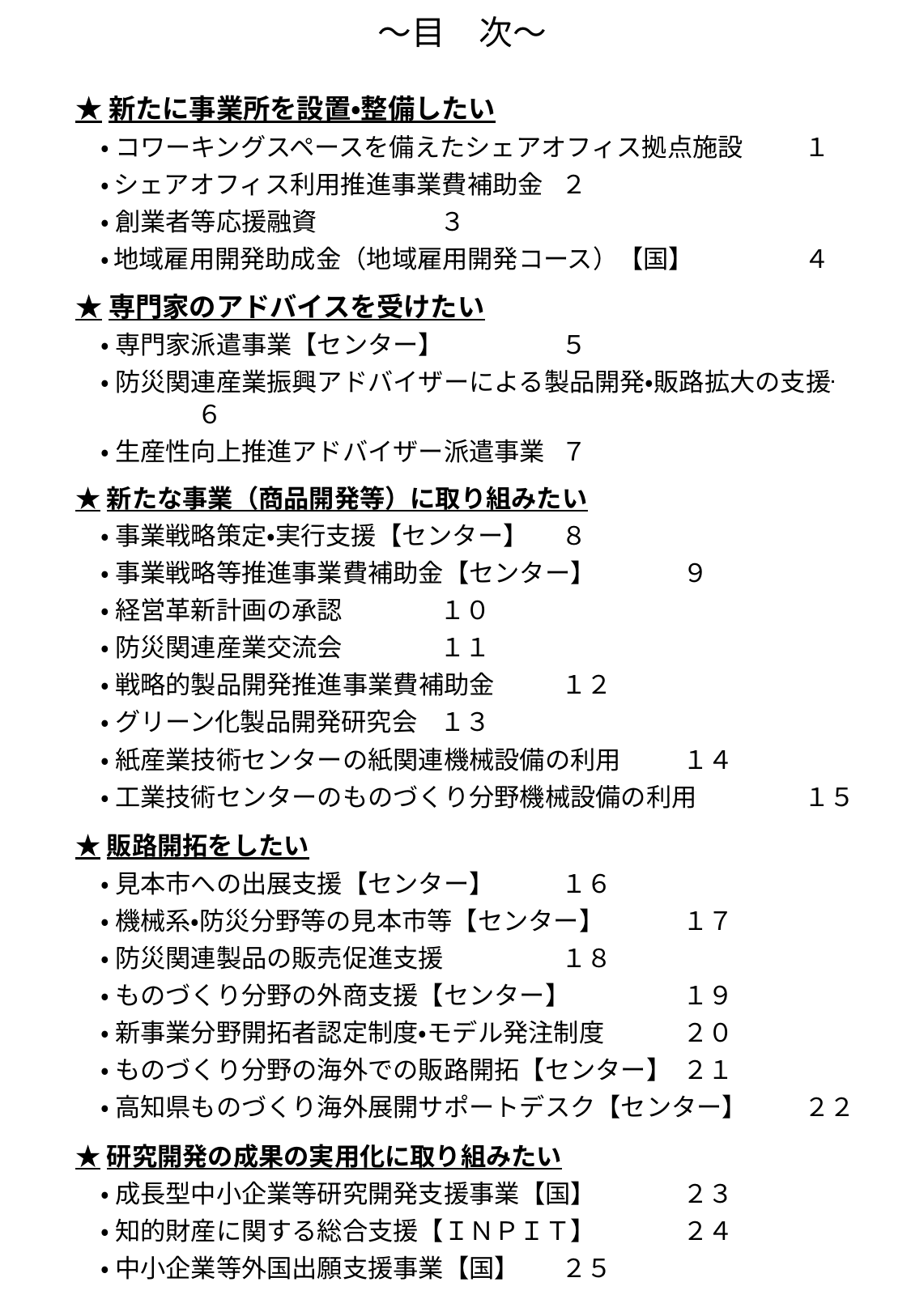

～目　次～
★新たに事業所を設置・整備したい
　・ コワーキングスペースを備えたシェアオフィス拠点施設 	１
　・ シェアオフィス利用推進事業費補助金 	２
　・ 創業者等応援融資 	３
　・ 地域雇用開発助成金（地域雇用開発コース）【国】 	４

★専門家のアドバイスを受けたい
　・ 専門家派遣事業【センター】  	５
　・ 防災関連産業振興アドバイザーによる製品開発・販路拡大の支援 	６
　・ 生産性向上推進アドバイザー派遣事業  	７

★新たな事業（商品開発等）に取り組みたい
　・ 事業戦略策定・実行支援【センター】 	８
　・ 事業戦略等推進事業費補助金【センター】 	９
　・ 経営革新計画の承認 	１０
　・ 防災関連産業交流会 	１１
　・ 戦略的製品開発推進事業費補助金 	１２
　・ グリーン化製品開発研究会 	１３
　・ 紙産業技術センターの紙関連機械設備の利用 	１４
　・ 工業技術センターのものづくり分野機械設備の利用 	１５

★販路開拓をしたい
　・ 見本市への出展支援【センター】 	１６
　・ 機械系・防災分野等の見本市等【センター】 	１７
　・ 防災関連製品の販売促進支援 	１８
　・ ものづくり分野の外商支援【センター】 	１９
　・ 新事業分野開拓者認定制度・モデル発注制度 	２０
　・ ものづくり分野の海外での販路開拓【センター】 	２１
　・ 高知県ものづくり海外展開サポートデスク【センター】 	２２

★研究開発の成果の実用化に取り組みたい
　・ 成長型中小企業等研究開発支援事業【国】 	２３
　・ 知的財産に関する総合支援【ＩＮＰＩＴ】 	２４
　・ 中小企業等外国出願支援事業【国】 	２５